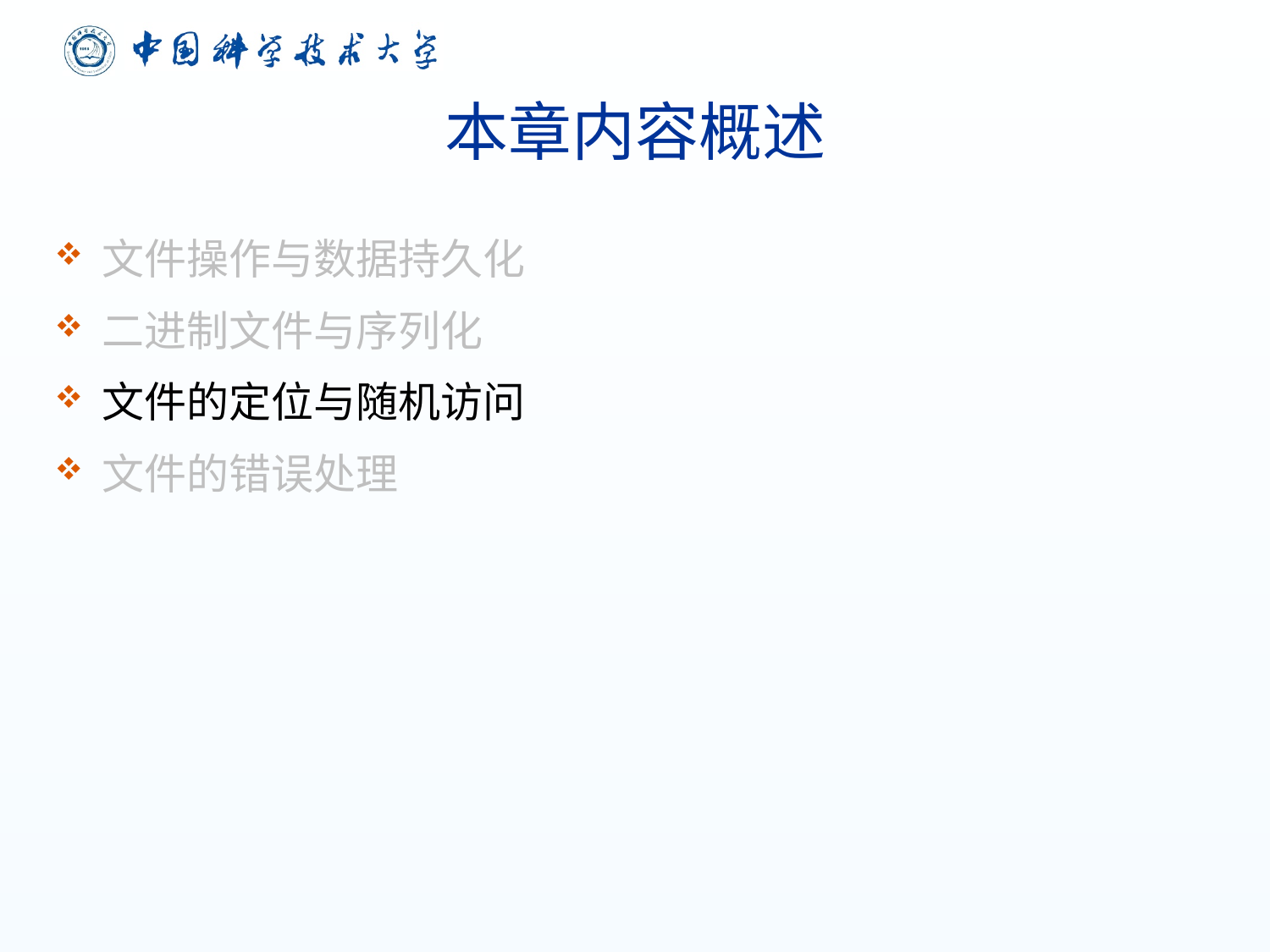

# 本章内容概述
文件操作与数据持久化
二进制文件与序列化
文件的定位与随机访问
文件的错误处理